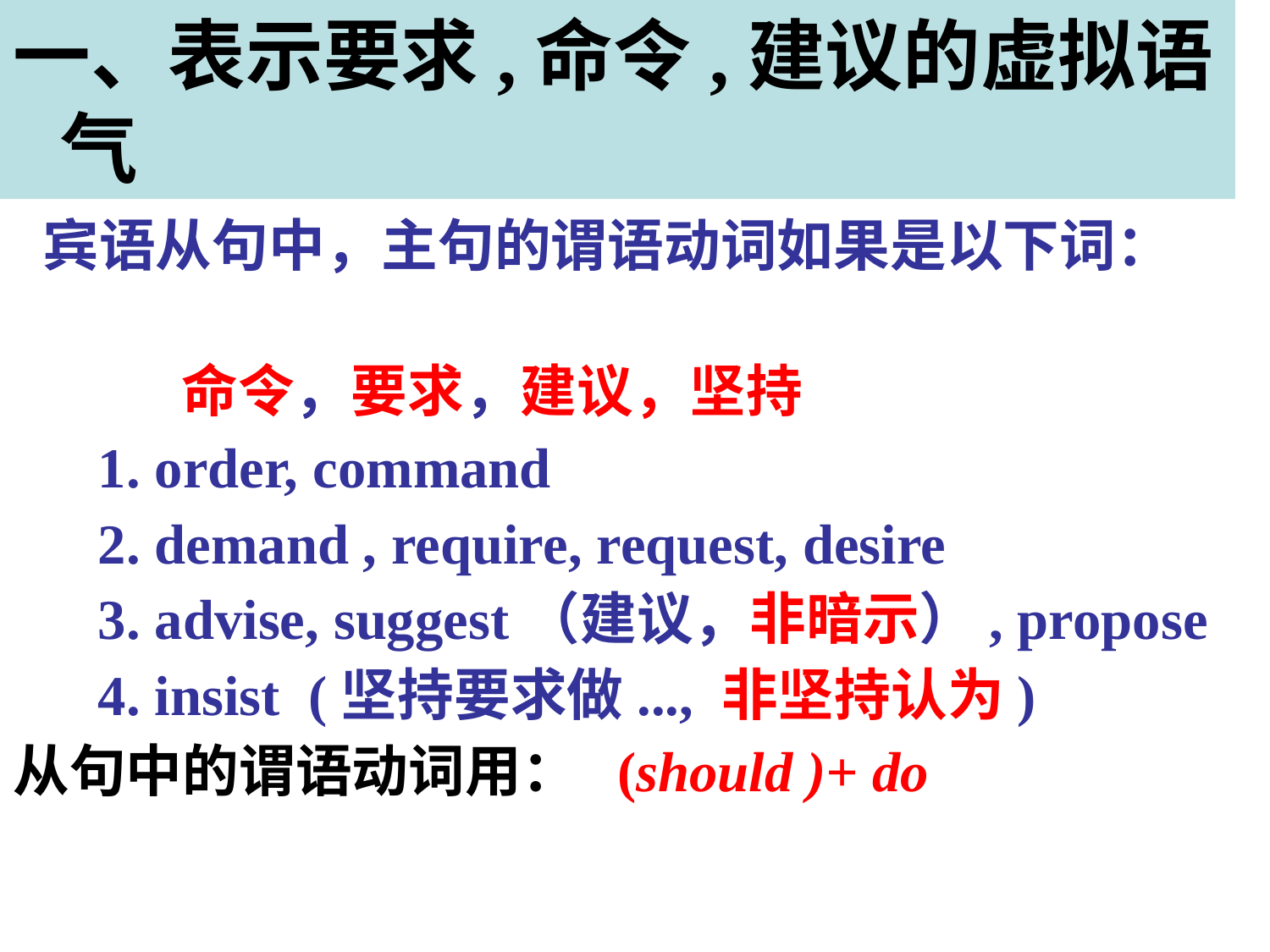

一、表示要求,命令,建议的虚拟语气
 宾语从句中，主句的谓语动词如果是以下词：
            命令，要求，建议，坚持
      1. order, command
      2. demand , require, request, desire
      3. advise, suggest（建议，非暗示）, propose
      4. insist  (坚持要求做..., 非坚持认为)
从句中的谓语动词用：  (should )+ do